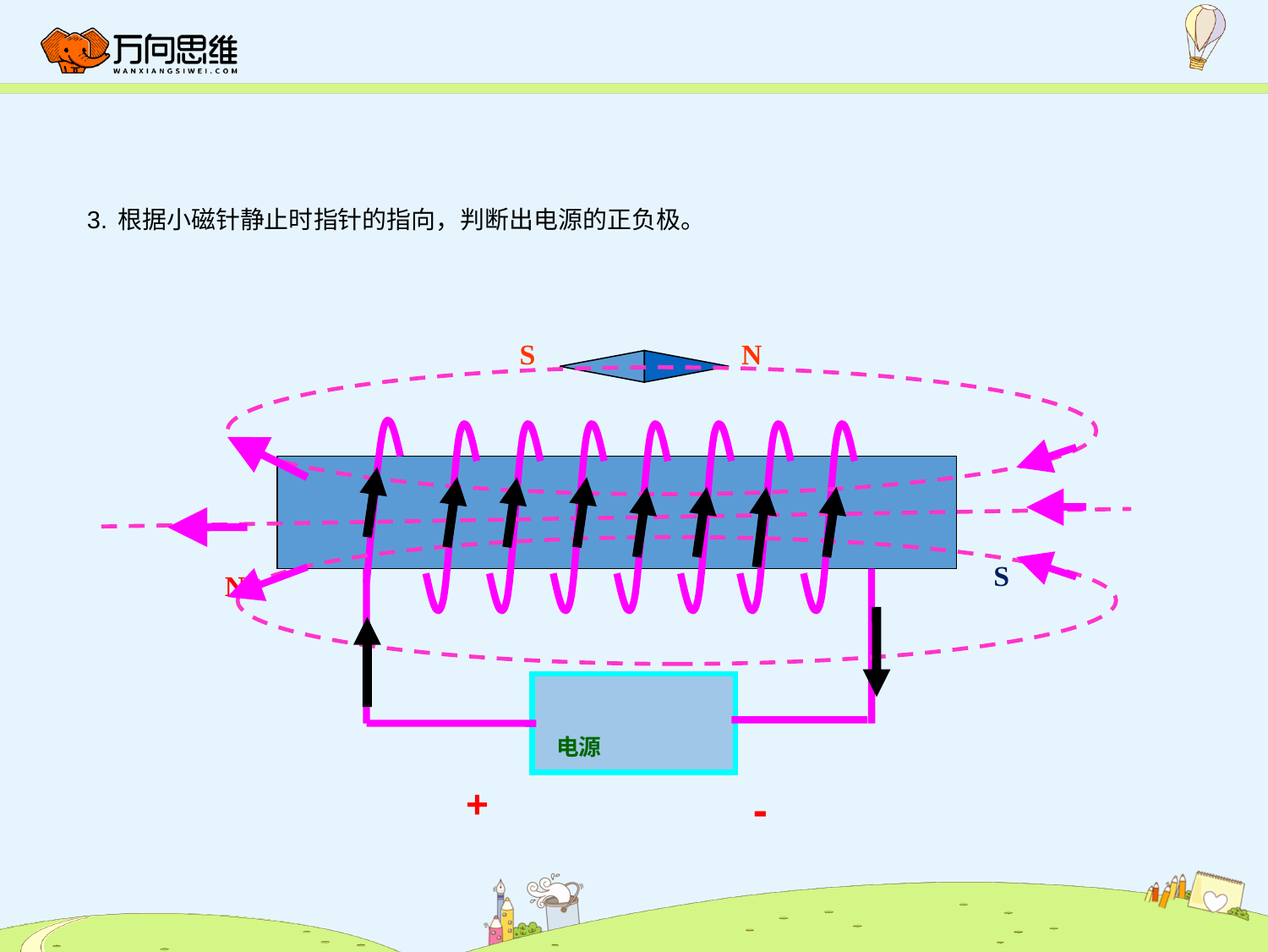

3.根据小磁针静止时指针的指向，判断出电源的正负极。

S
N

   电源

S

N

-
+